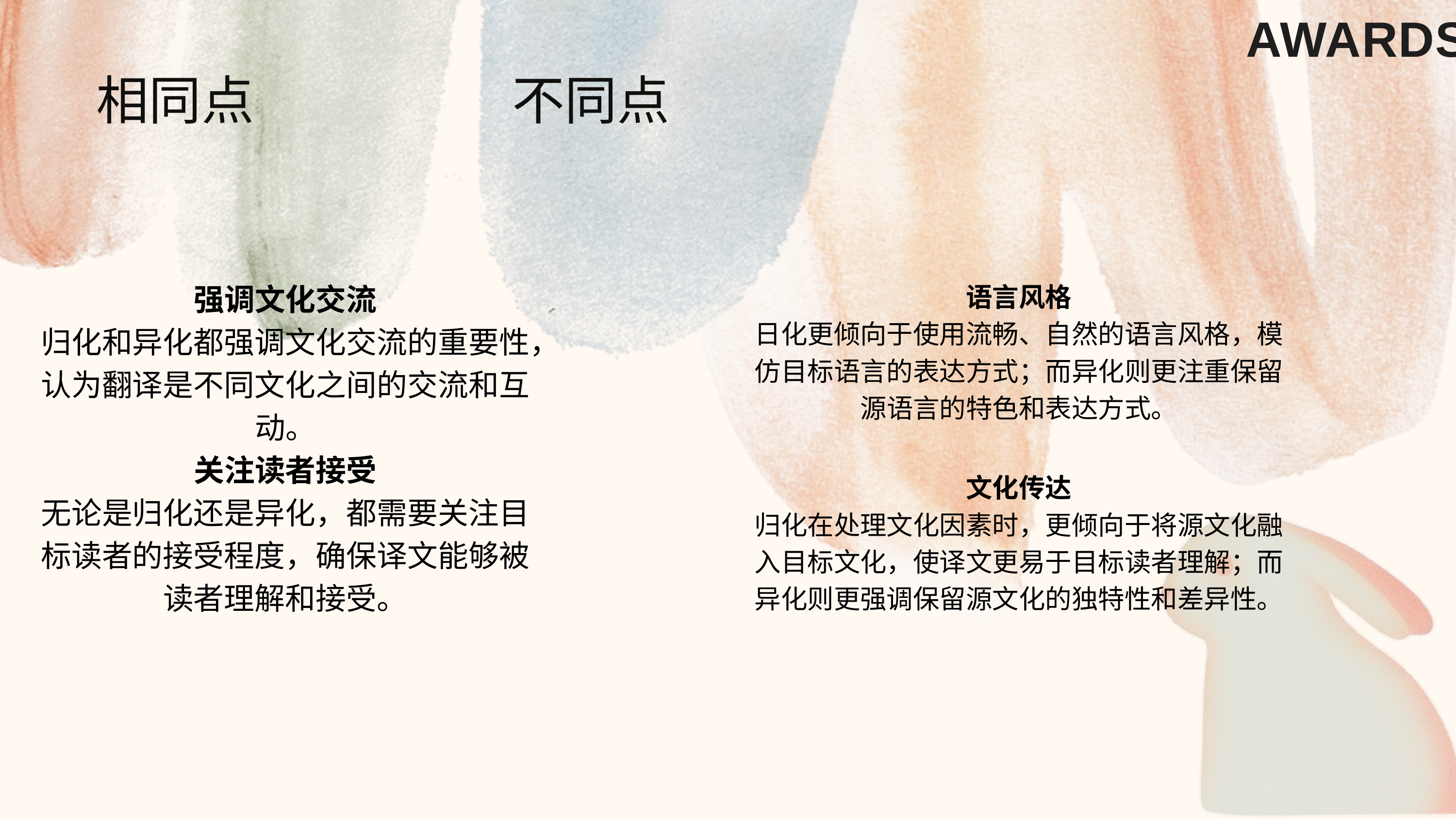

AWARDS
相同点                      不同点
强调文化交流
归化和异化都强调文化交流的重要性，认为翻译是不同文化之间的交流和互动。
关注读者接受
无论是归化还是异化，都需要关注目标读者的接受程度，确保译文能够被读者理解和接受。
语言风格
日化更倾向于使用流畅、自然的语言风格，模仿目标语言的表达方式；而异化则更注重保留源语言的特色和表达方式。

文化传达
归化在处理文化因素时，更倾向于将源文化融入目标文化，使译文更易于目标读者理解；而异化则更强调保留源文化的独特性和差异性。